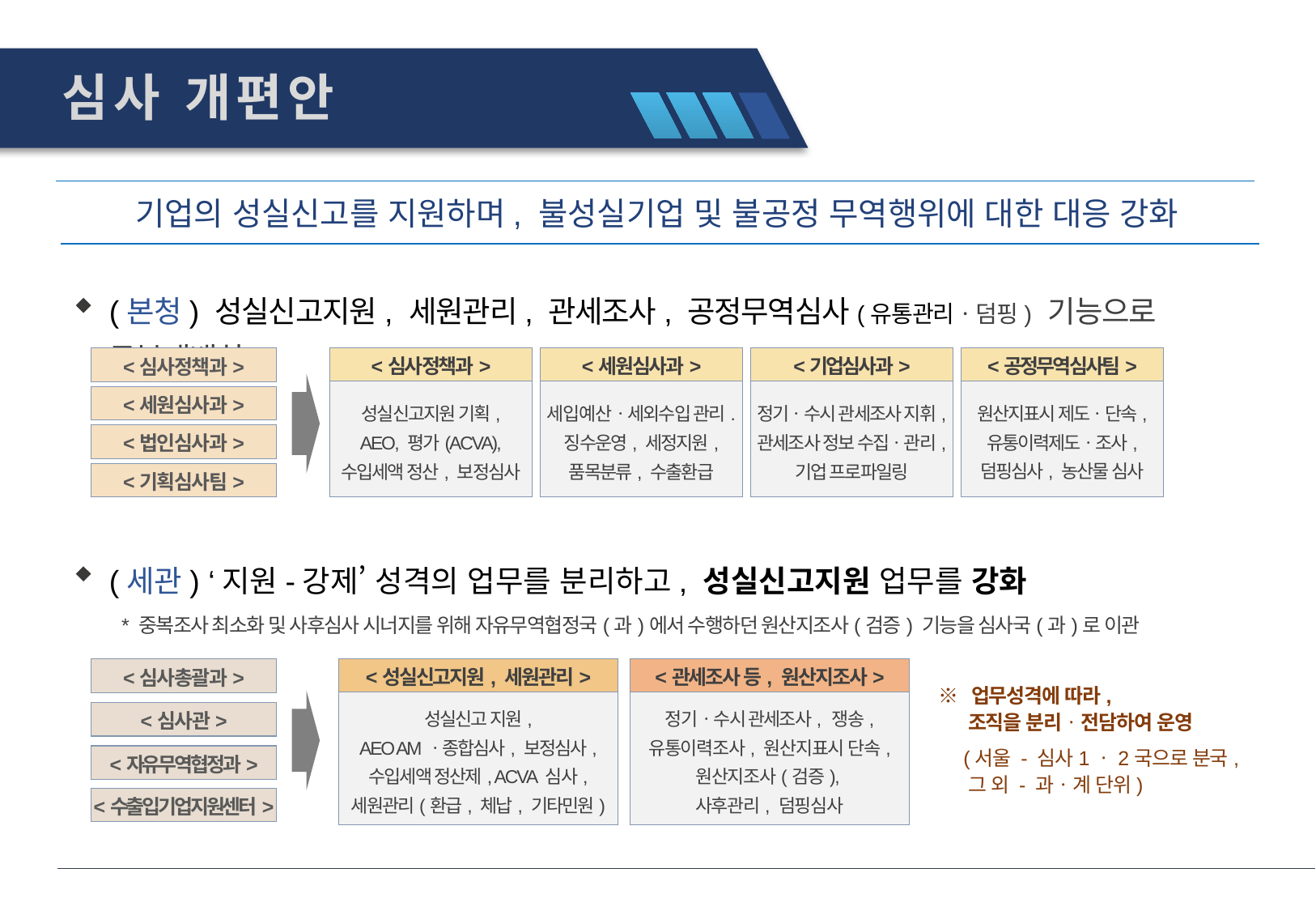

심사 개편안

기업의 성실신고를 지원하며, 불성실기업 및 불공정 무역행위에 대한 대응 강화
(본청) 성실신고지원, 세원관리, 관세조사, 공정무역심사(유통관리ㆍ덤핑) 기능으로 구분재배치

<공정무역심사팀>
<심사정책과>
<세원심사과>
<기업심사과>
<심사정책과>

원산지표시 제도ㆍ단속,
유통이력제도ㆍ조사,
덤핑심사, 농산물 심사
성실신고지원 기획,
AEO, 평가(ACVA),
수입세액 정산, 보정심사
세입예산ㆍ세외수입 관리.
징수운영, 세정지원,
품목분류, 수출환급
정기ㆍ수시 관세조사 지휘,
관세조사 정보 수집ㆍ관리,
기업 프로파일링
<세원심사과>
<법인심사과>
<기획심사팀>
(세관) ‘지원-강제’ 성격의 업무를 분리하고, 성실신고지원 업무를 강화

* 중복조사 최소화 및 사후심사 시너지를 위해 자유무역협정국(과)에서 수행하던 원산지조사(검증) 기능을 심사국(과)로 이관
<성실신고지원, 세원관리>
<관세조사 등, 원산지조사>
성실신고 지원,
AEO AMㆍ종합심사, 보정심사,
수입세액 정산제, ACVA 심사,
세원관리(환급, 체납, 기타민원)
정기ㆍ수시 관세조사, 쟁송,
유통이력조사, 원산지표시 단속,
원산지조사(검증),
사후관리, 덤핑심사
<심사총괄과>
<심사관>
<자유무역협정과>
<수출입기업지원센터>
※  업무성격에 따라,
     조직을 분리ㆍ전담하여 운영

     (서울 - 심사1ㆍ2국으로 분국,
     그 외 - 과ㆍ계 단위)